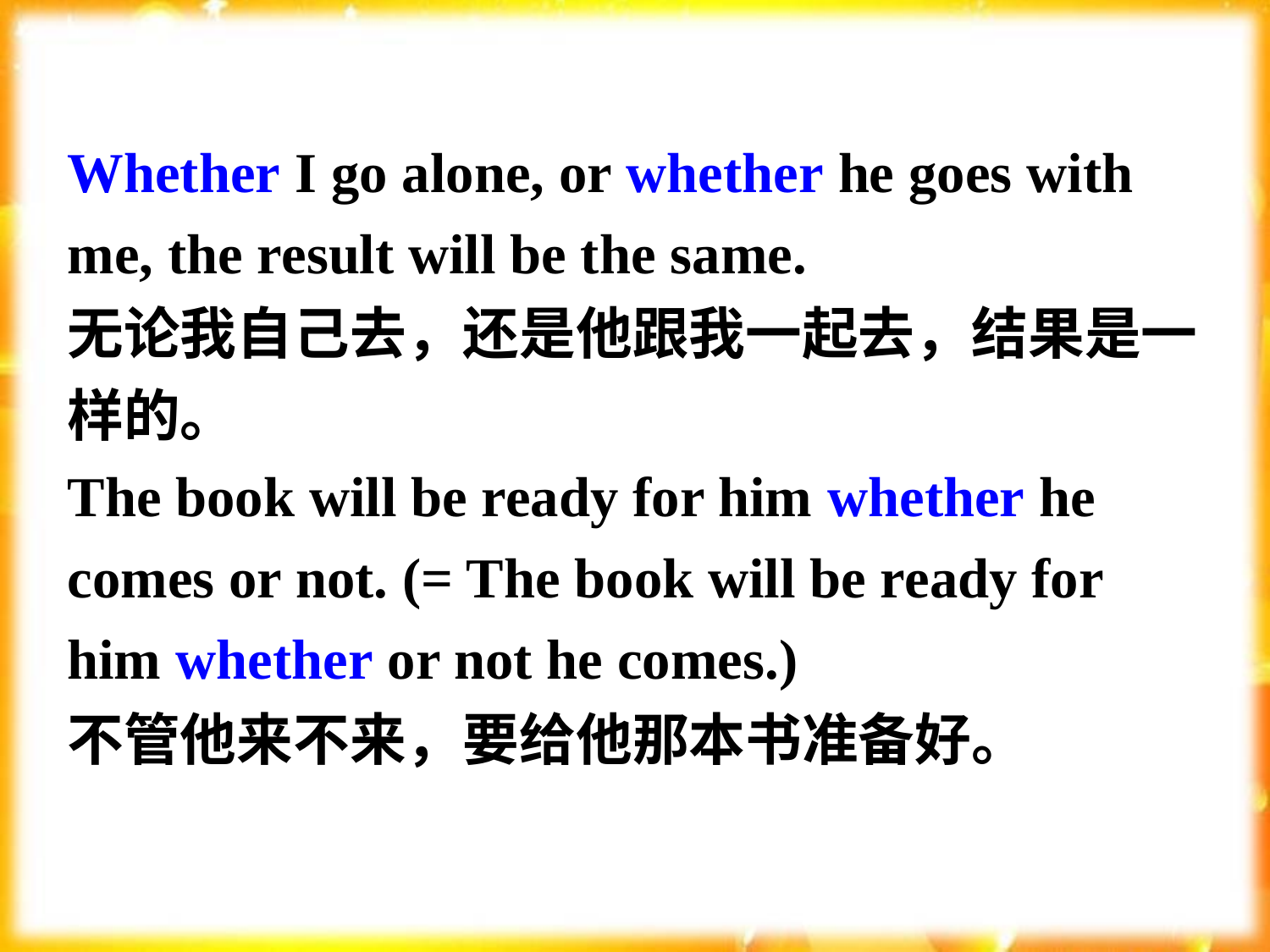

Whether I go alone, or whether he goes with me, the result will be the same.
无论我自己去，还是他跟我一起去，结果是一样的。
The book will be ready for him whether he comes or not. (= The book will be ready for him whether or not he comes.)
不管他来不来，要给他那本书准备好。